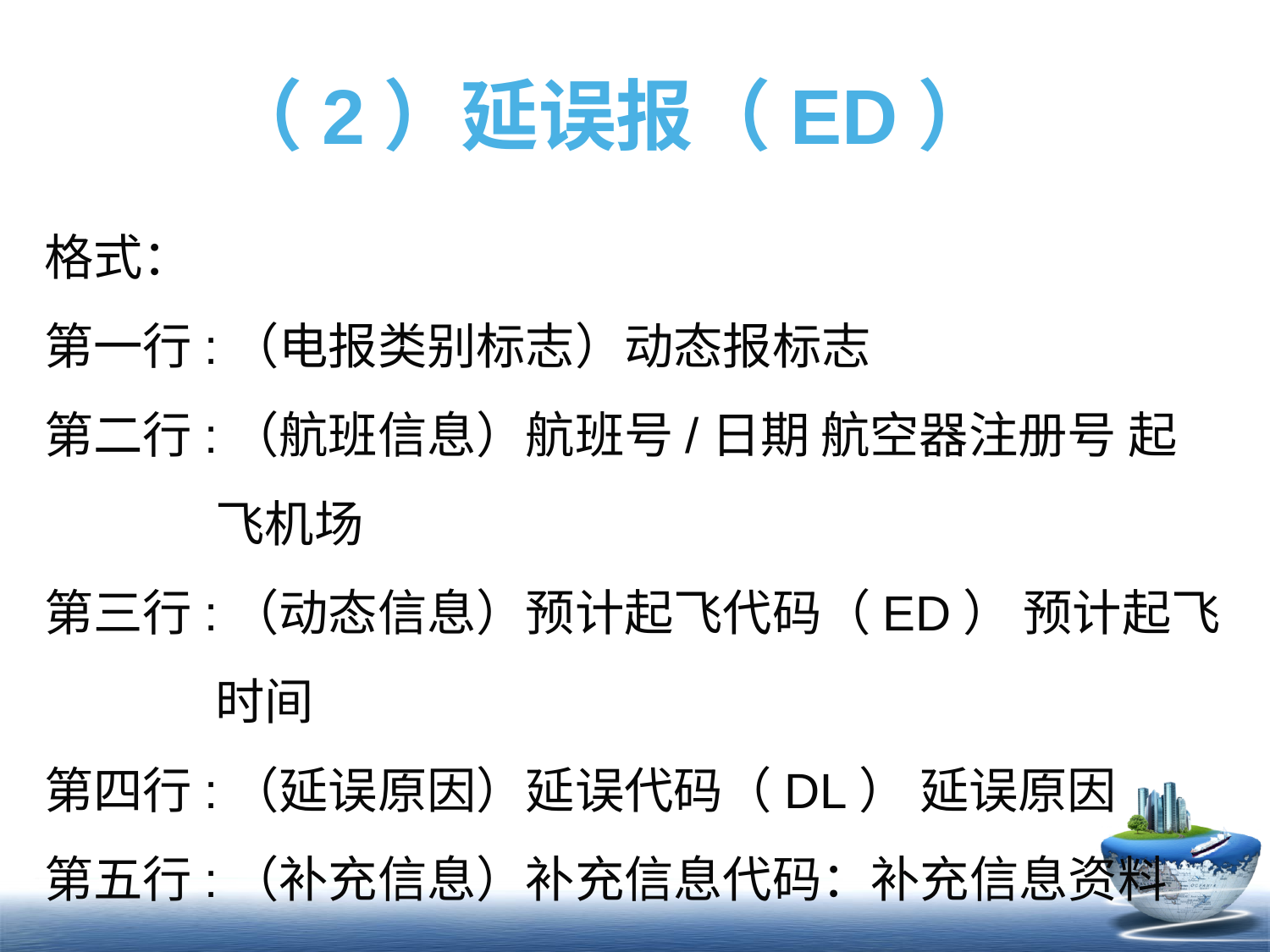

# （2）延误报（ED）
格式：
第一行:（电报类别标志）动态报标志
第二行:（航班信息）航班号/日期 航空器注册号 起飞机场
第三行:（动态信息）预计起飞代码（ED） 预计起飞时间
第四行:（延误原因）延误代码（DL） 延误原因
第五行:（补充信息）补充信息代码：补充信息资料